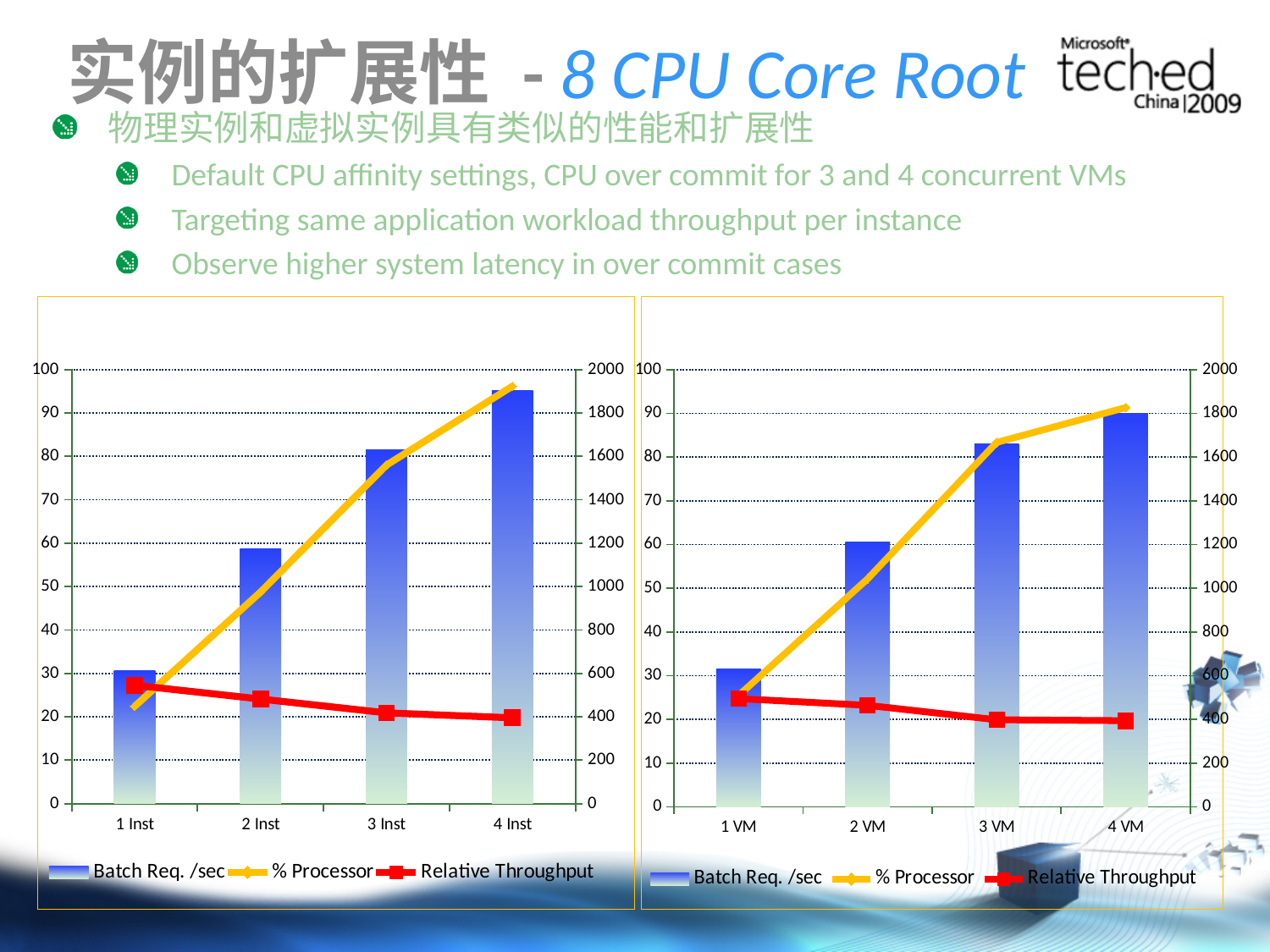

# 实例的扩展性 - 8 CPU Core Root
物理实例和虚拟实例具有类似的性能和扩展性
Default CPU affinity settings, CPU over commit for 3 and 4 concurrent VMs
Targeting same application workload throughput per instance
Observe higher system latency in over commit cases

### Chart

| Category | Batch Req. /sec | % Processor | Relative Throughput |
|---|---|---|---|
| 1 Inst | 610.7700000000006 | 22.4 | 27.27 |
| 2 Inst | 1174.37 | 48.75 | 24.09 |
| 3 Inst | 1630.4 | 77.98 | 20.91 |
| 4 Inst | 1901.29 | 96.14999999999999 | 19.77 |

### Chart

| Category | Batch Req. /sec | % Processor | Relative Throughput |
|---|---|---|---|
| 1 VM | 629.66 | 25.439999999999987 | 24.75 |
| 2 VM | 1210.83 | 52.14 | 23.22 |
| 3 VM | 1660.6499999999999 | 83.36 | 19.92 |
| 4 VM | 1800.29 | 91.35 | 19.71 |